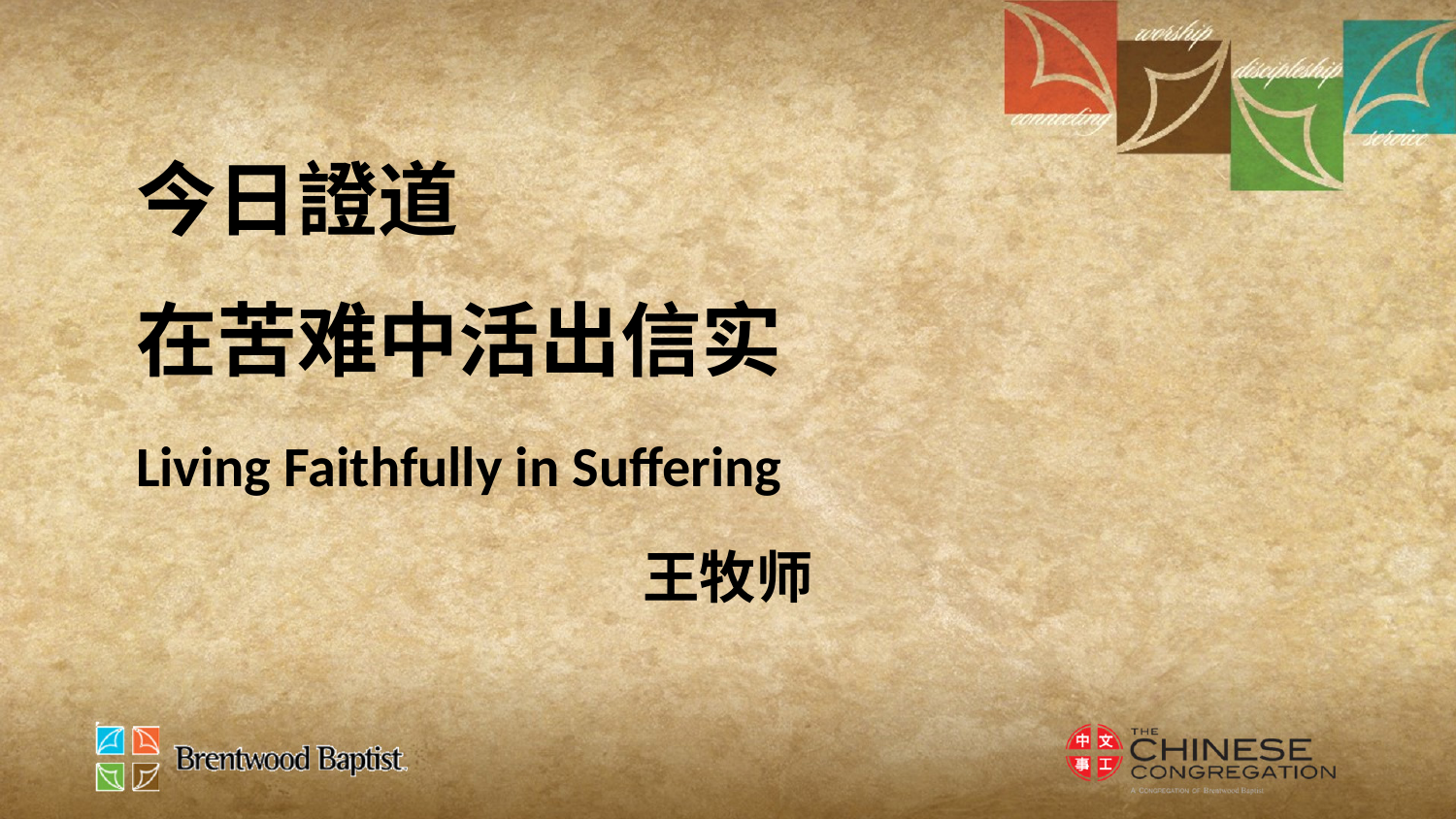

今日證道

在苦难中活出信实

Living Faithfully in Suffering

王牧师